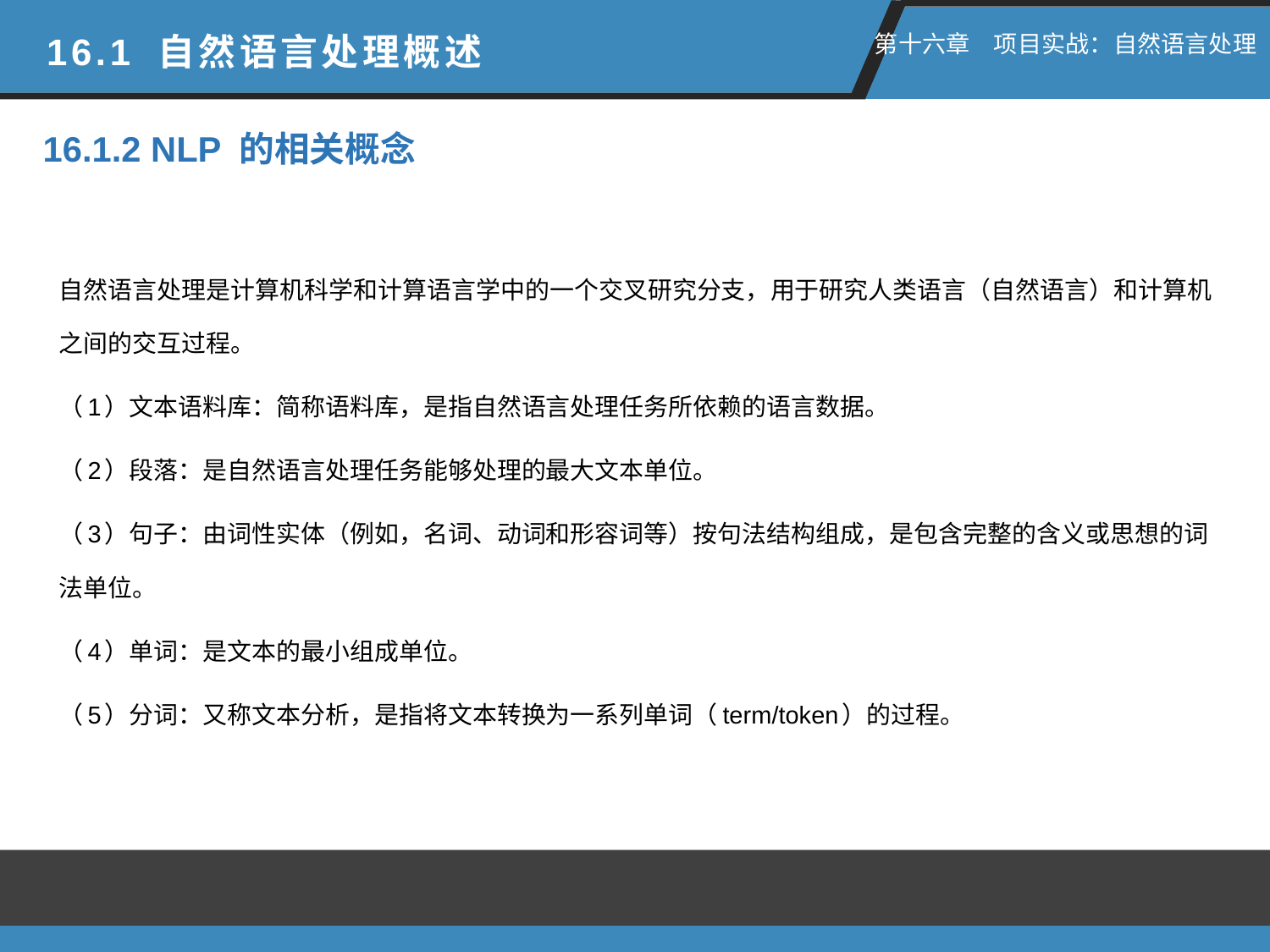

第十六章　项目实战：自然语言处理
 16.1 自然语言处理概述
16.1.2 NLP 的相关概念
自然语言处理是计算机科学和计算语言学中的一个交叉研究分支，用于研究人类语言（自然语言）和计算机之间的交互过程。
（1）文本语料库：简称语料库，是指自然语言处理任务所依赖的语言数据。
（2）段落：是自然语言处理任务能够处理的最大文本单位。
（3）句子：由词性实体（例如，名词、动词和形容词等）按句法结构组成，是包含完整的含义或思想的词法单位。
（4）单词：是文本的最小组成单位。
（5）分词：又称文本分析，是指将文本转换为一系列单词（term/token）的过程。